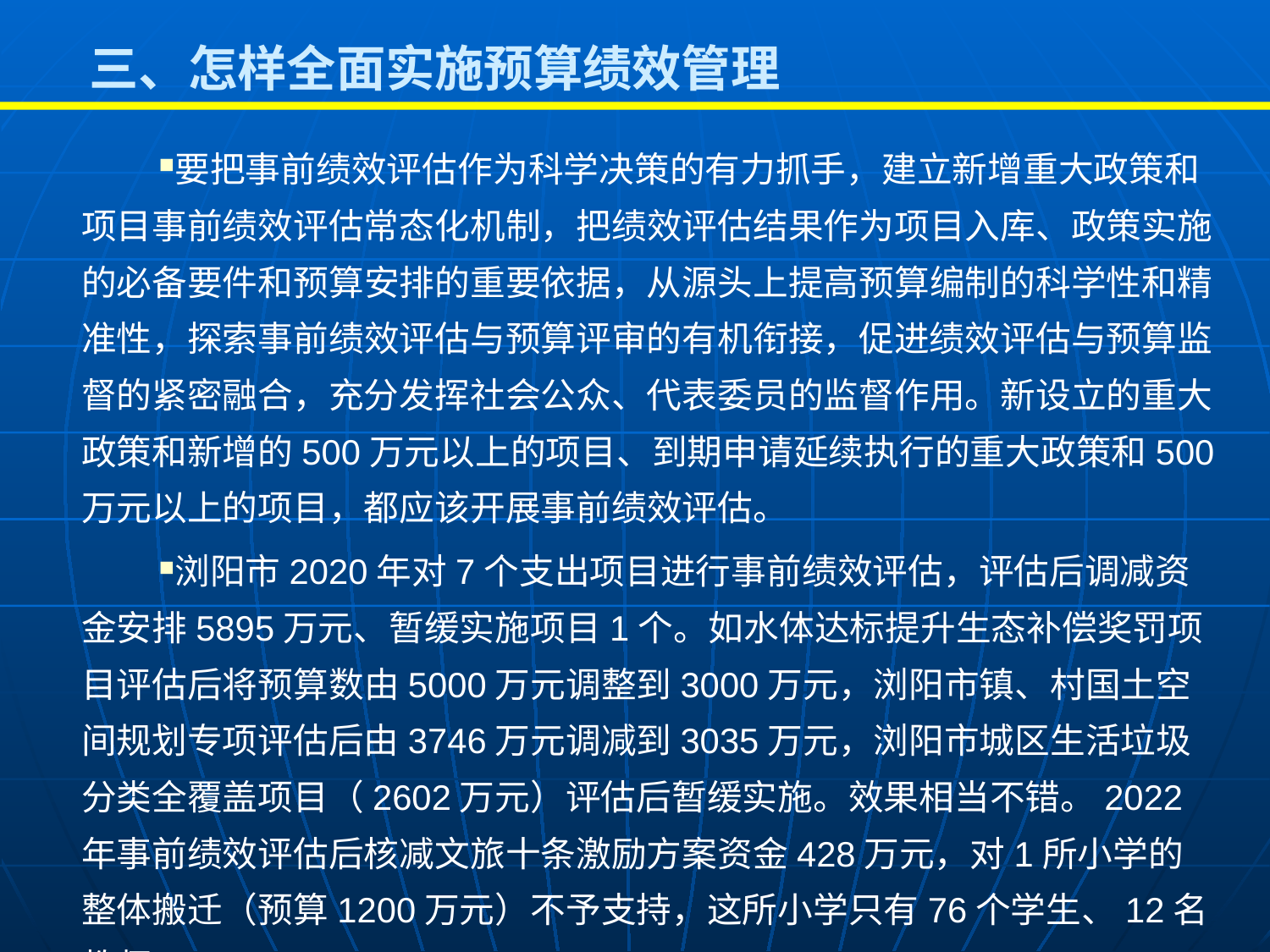

# 三、怎样全面实施预算绩效管理

要把事前绩效评估作为科学决策的有力抓手，建立新增重大政策和项目事前绩效评估常态化机制，把绩效评估结果作为项目入库、政策实施的必备要件和预算安排的重要依据，从源头上提高预算编制的科学性和精准性，探索事前绩效评估与预算评审的有机衔接，促进绩效评估与预算监督的紧密融合，充分发挥社会公众、代表委员的监督作用。新设立的重大政策和新增的500万元以上的项目、到期申请延续执行的重大政策和500万元以上的项目，都应该开展事前绩效评估。
浏阳市2020年对7个支出项目进行事前绩效评估，评估后调减资金安排5895万元、暂缓实施项目1个。如水体达标提升生态补偿奖罚项目评估后将预算数由5000万元调整到3000万元，浏阳市镇、村国土空间规划专项评估后由3746万元调减到3035万元，浏阳市城区生活垃圾分类全覆盖项目（2602万元）评估后暂缓实施。效果相当不错。2022年事前绩效评估后核减文旅十条激励方案资金428万元，对1所小学的整体搬迁（预算1200万元）不予支持，这所小学只有76个学生、12名教师。